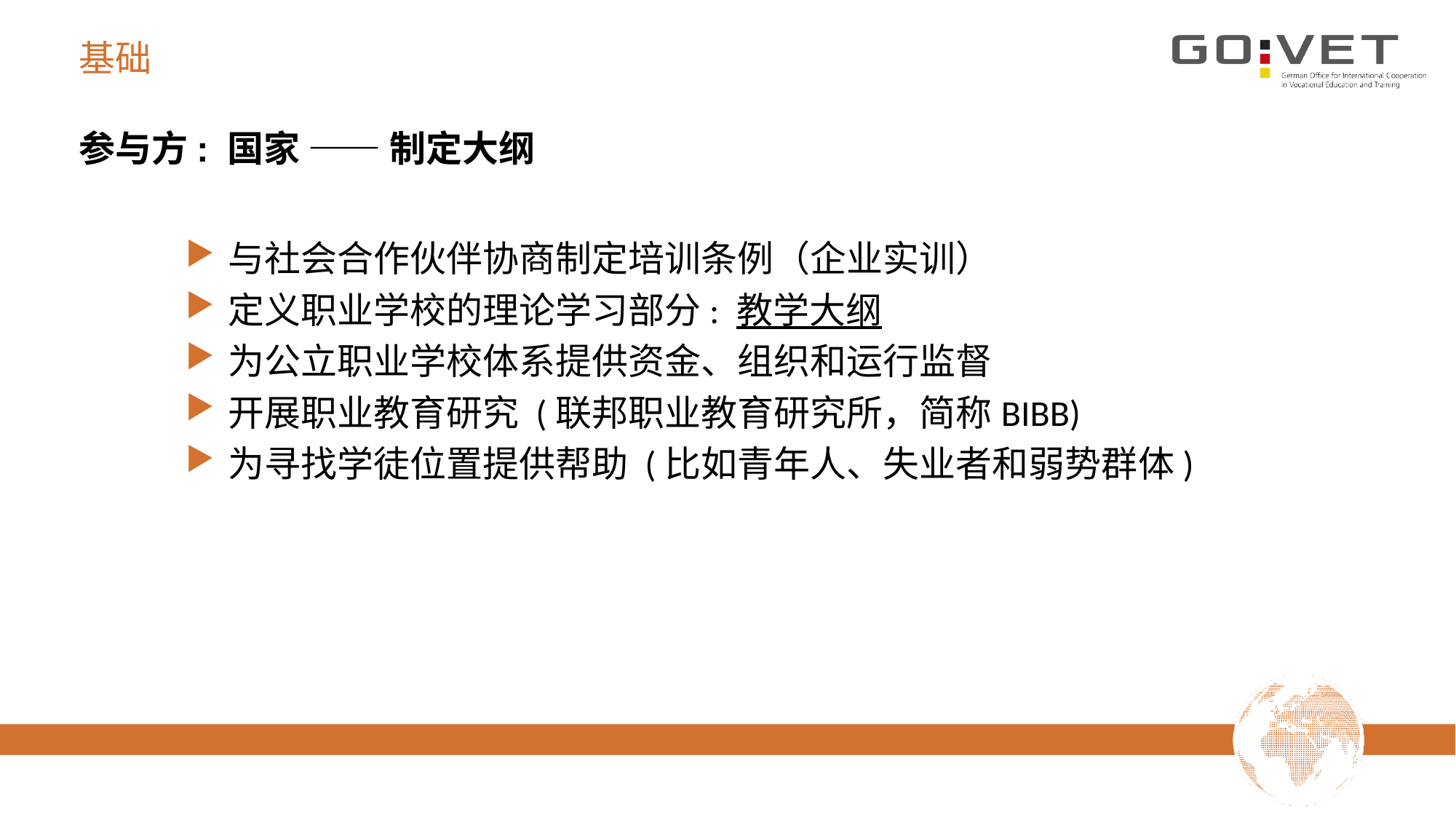

# 基础
参与方: 国家 —— 制定大纲

与社会合作伙伴协商制定培训条例（企业实训）
定义职业学校的理论学习部分: 教学大纲
为公立职业学校体系提供资金、组织和运行监督
开展职业教育研究 (联邦职业教育研究所，简称BIBB)
为寻找学徒位置提供帮助 (比如青年人、失业者和弱势群体)